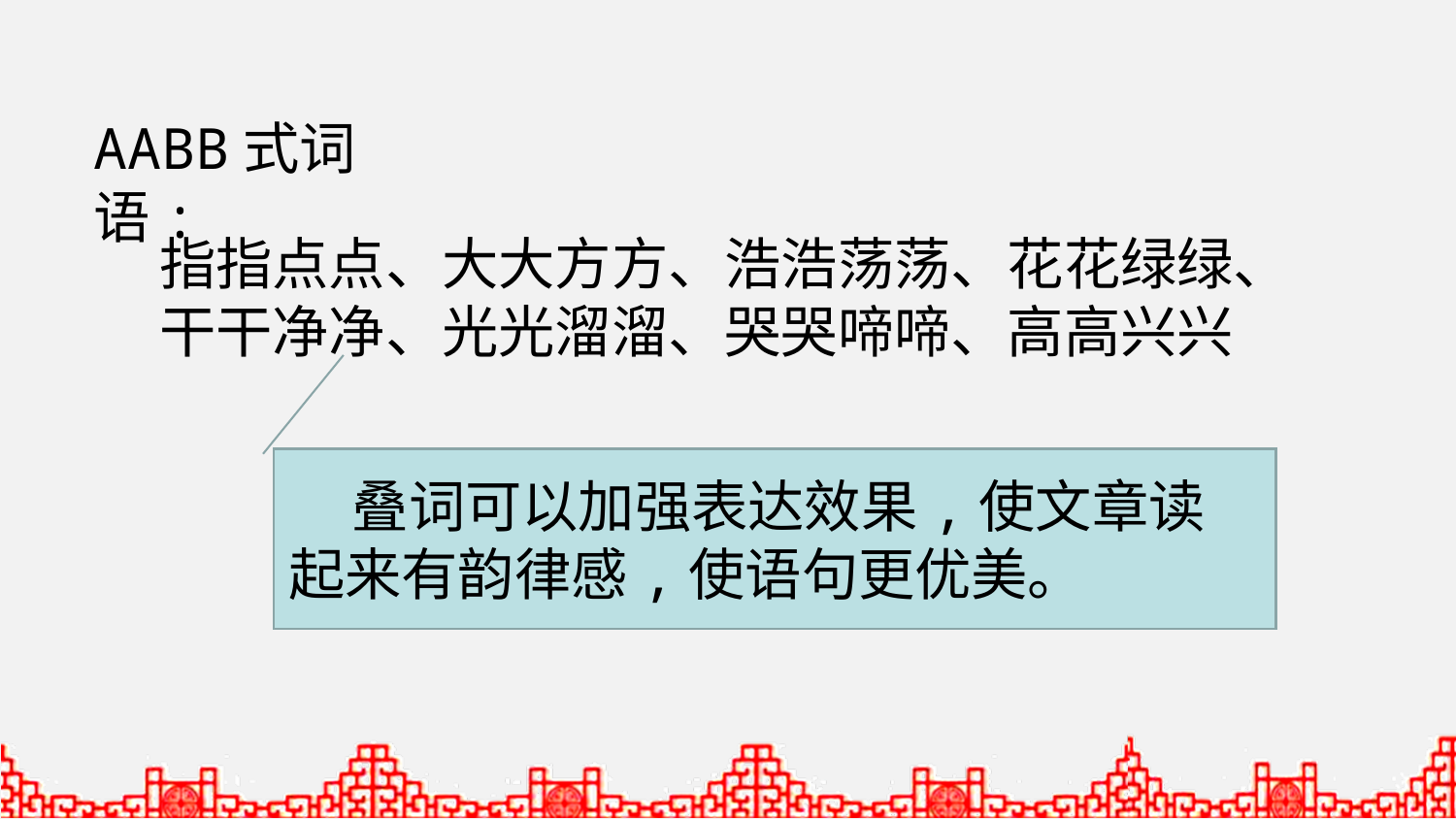

AABB式词语:
指指点点、大大方方、浩浩荡荡、花花绿绿、干干净净、光光溜溜、哭哭啼啼、高高兴兴
    叠词可以加强表达效果,使文章读起来有韵律感,使语句更优美。